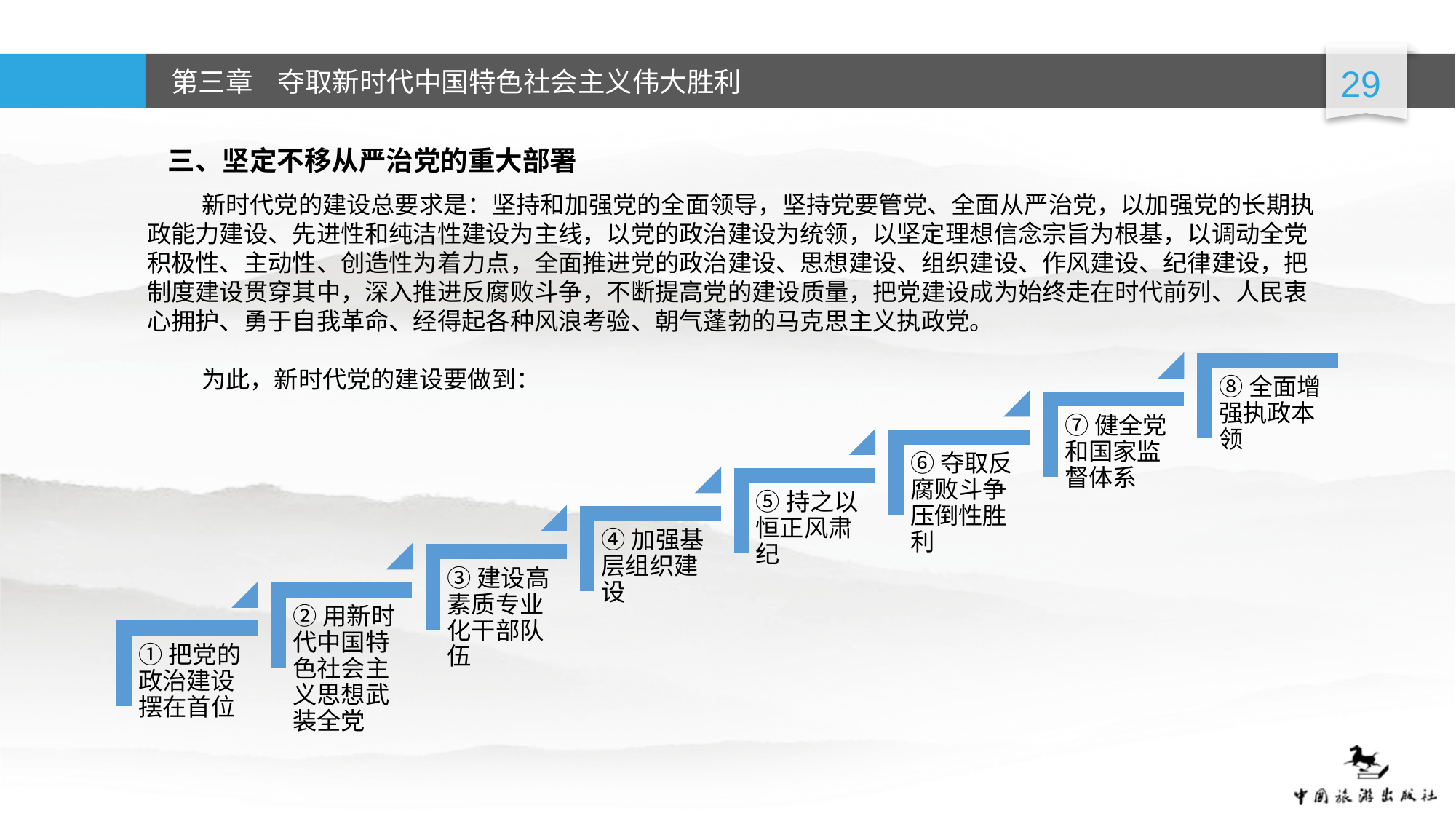

三、坚定不移从严治党的重大部署
新时代党的建设总要求是：坚持和加强党的全面领导，坚持党要管党、全面从严治党，以加强党的长期执政能力建设、先进性和纯洁性建设为主线，以党的政治建设为统领，以坚定理想信念宗旨为根基，以调动全党积极性、主动性、创造性为着力点，全面推进党的政治建设、思想建设、组织建设、作风建设、纪律建设，把制度建设贯穿其中，深入推进反腐败斗争，不断提高党的建设质量，把党建设成为始终走在时代前列、人民衷心拥护、勇于自我革命、经得起各种风浪考验、朝气蓬勃的马克思主义执政党。

为此，新时代党的建设要做到：
①把党的政治建设摆在首位
②用新时代中国特色社会主义思想武装全党
③建设高素质专业化干部队伍
④加强基层组织建设
⑤持之以恒正风肃纪
⑥夺取反腐败斗争压倒性胜利
⑦健全党和国家监督体系
⑧全面增强执政本领